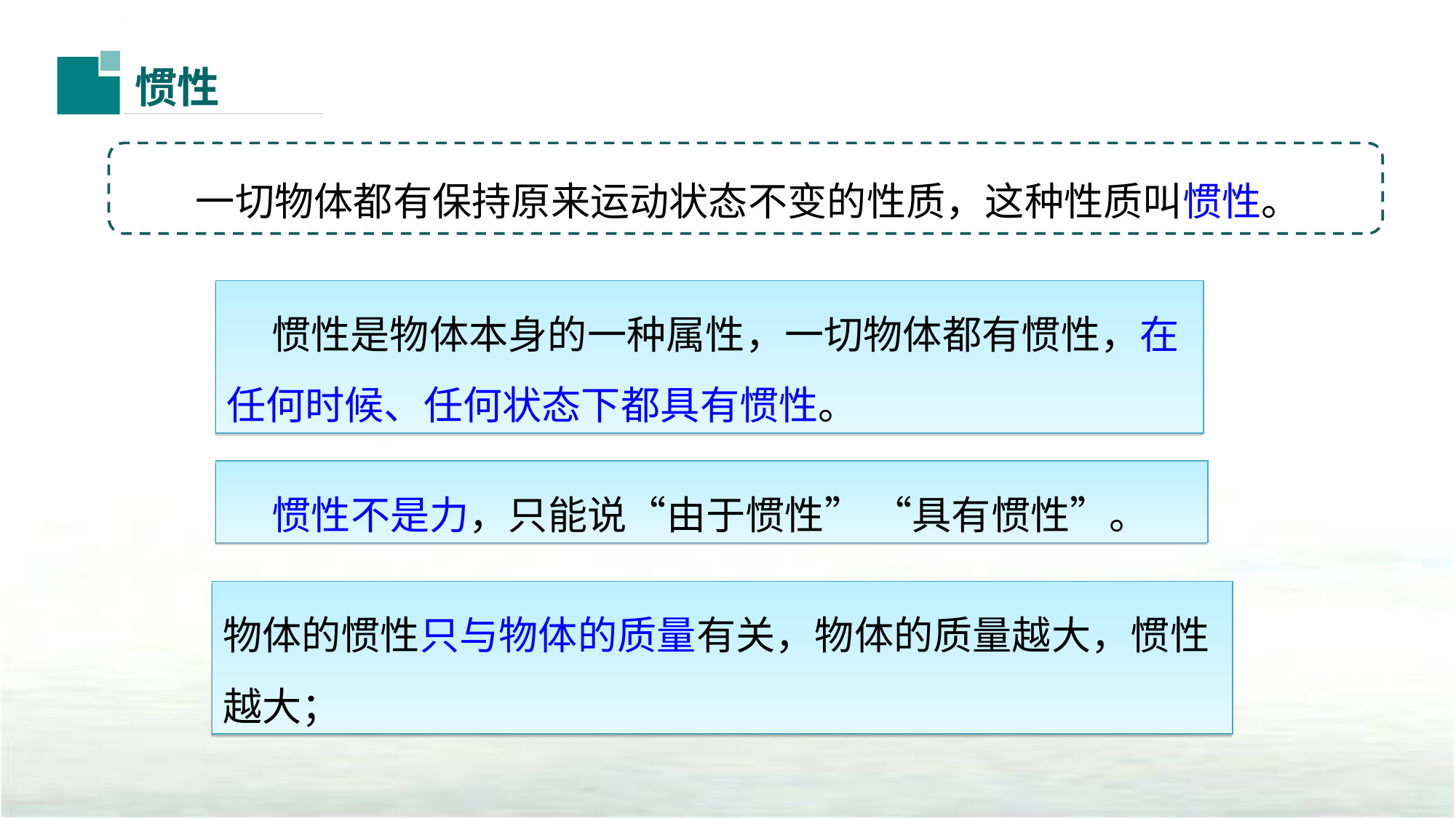

惯性

       一切物体都有保持原来运动状态不变的性质，这种性质叫惯性。
    惯性是物体本身的一种属性，一切物体都有惯性，在任何时候、任何状态下都具有惯性。
    惯性不是力，只能说“由于惯性” “具有惯性”。
物体的惯性只与物体的质量有关，物体的质量越大，惯性越大；